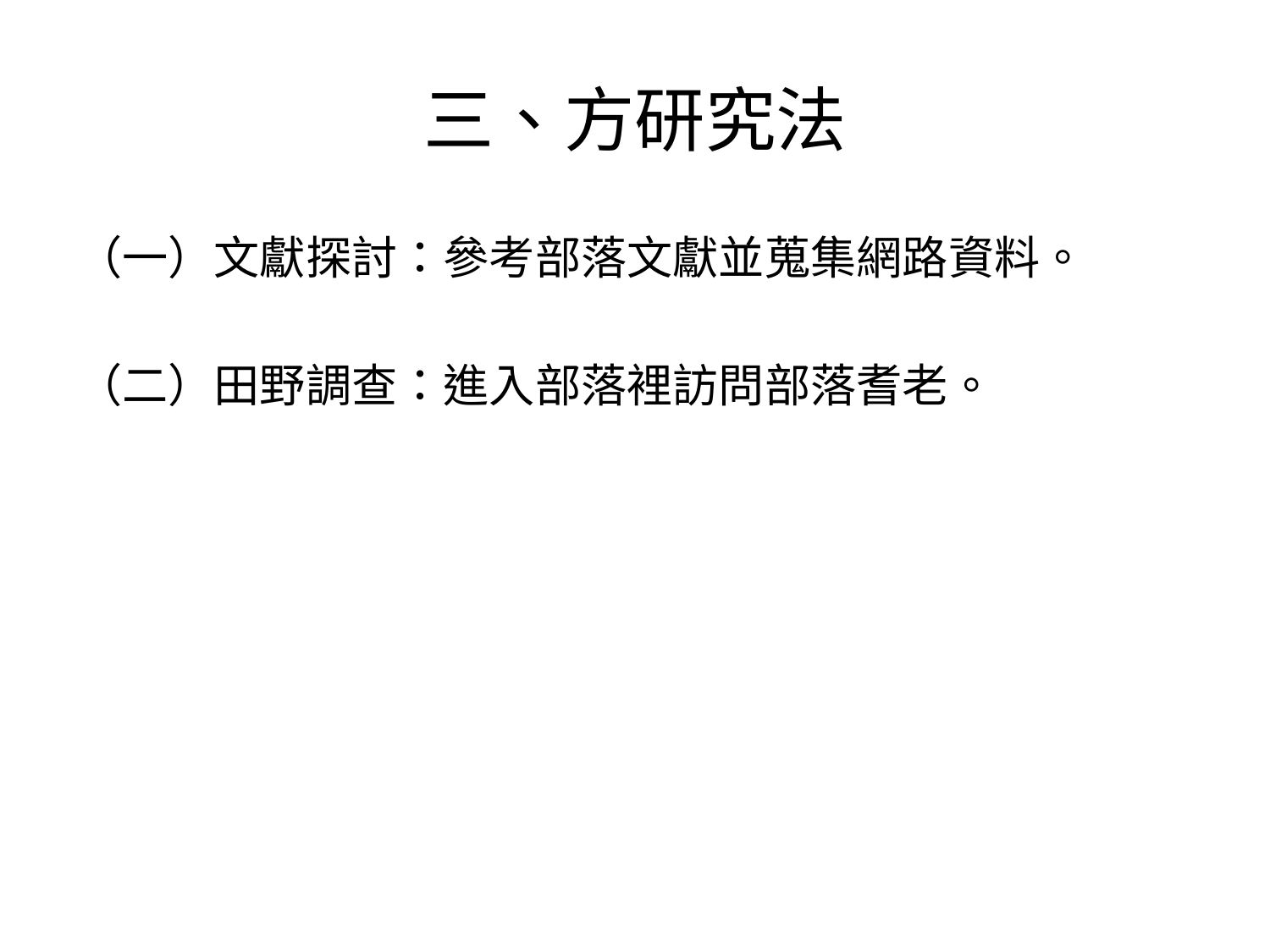

# 三、方研究法
（一）文獻探討：參考部落文獻並蒐集網路資料。

（二）田野調查：進入部落裡訪問部落耆老。